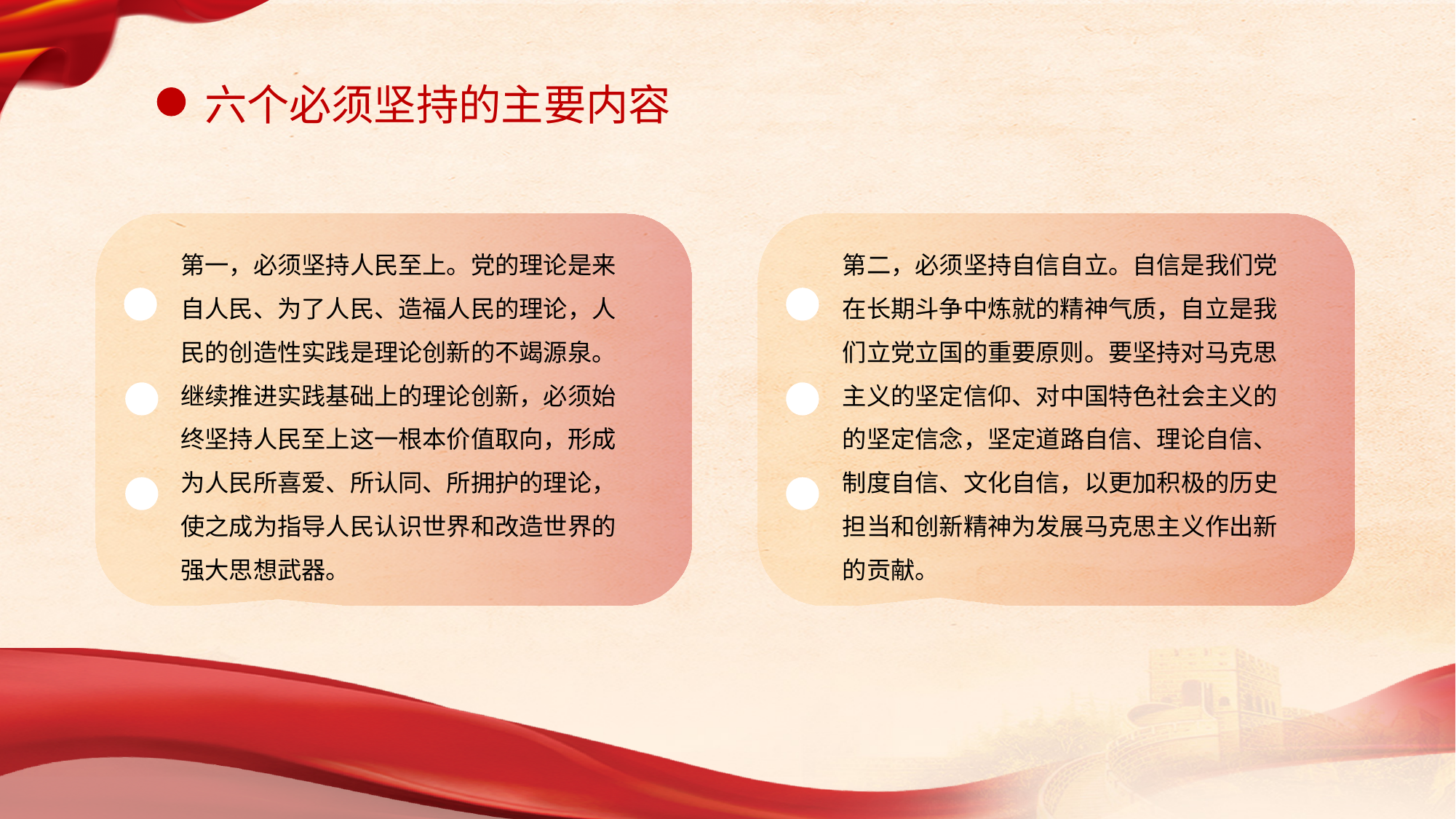

六个必须坚持的主要内容

第一，必须坚持人民至上。党的理论是来自人民、为了人民、造福人民的理论，人民的创造性实践是理论创新的不竭源泉。继续推进实践基础上的理论创新，必须始终坚持人民至上这一根本价值取向，形成为人民所喜爱、所认同、所拥护的理论，使之成为指导人民认识世界和改造世界的强大思想武器。
第二，必须坚持自信自立。自信是我们党在长期斗争中炼就的精神气质，自立是我们立党立国的重要原则。要坚持对马克思主义的坚定信仰、对中国特色社会主义的的坚定信念，坚定道路自信、理论自信、制度自信、文化自信，以更加积极的历史担当和创新精神为发展马克思主义作出新的贡献。